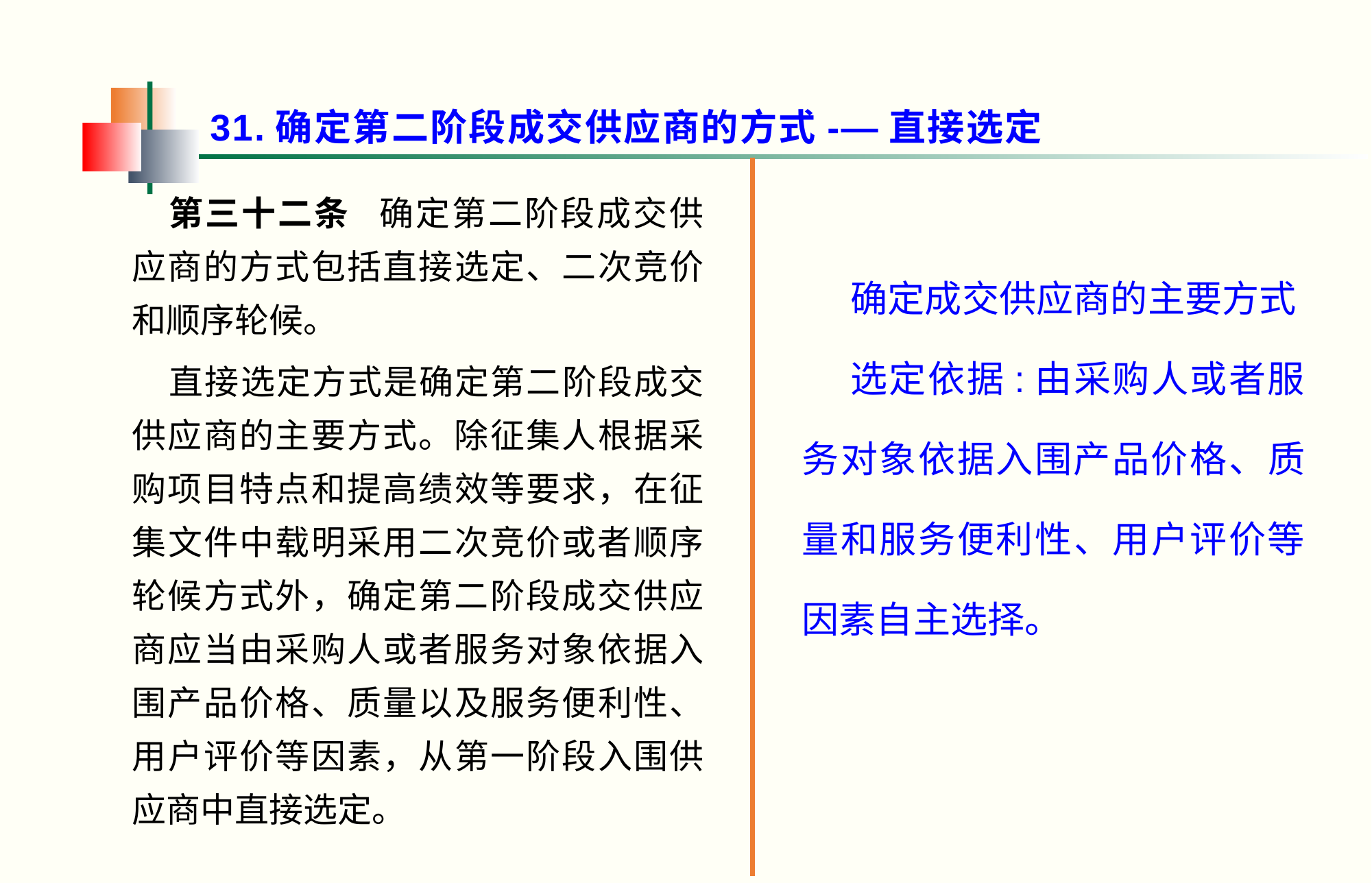

31.确定第二阶段成交供应商的方式-—直接选定
第三十二条   确定第二阶段成交供应商的方式包括直接选定、二次竞价和顺序轮候。
直接选定方式是确定第二阶段成交供应商的主要方式。除征集人根据采购项目特点和提高绩效等要求，在征集文件中载明采用二次竞价或者顺序轮候方式外，确定第二阶段成交供应商应当由采购人或者服务对象依据入围产品价格、质量以及服务便利性、用户评价等因素，从第一阶段入围供应商中直接选定。

确定成交供应商的主要方式
选定依据:由采购人或者服务对象依据入围产品价格、质量和服务便利性、用户评价等因素自主选择。